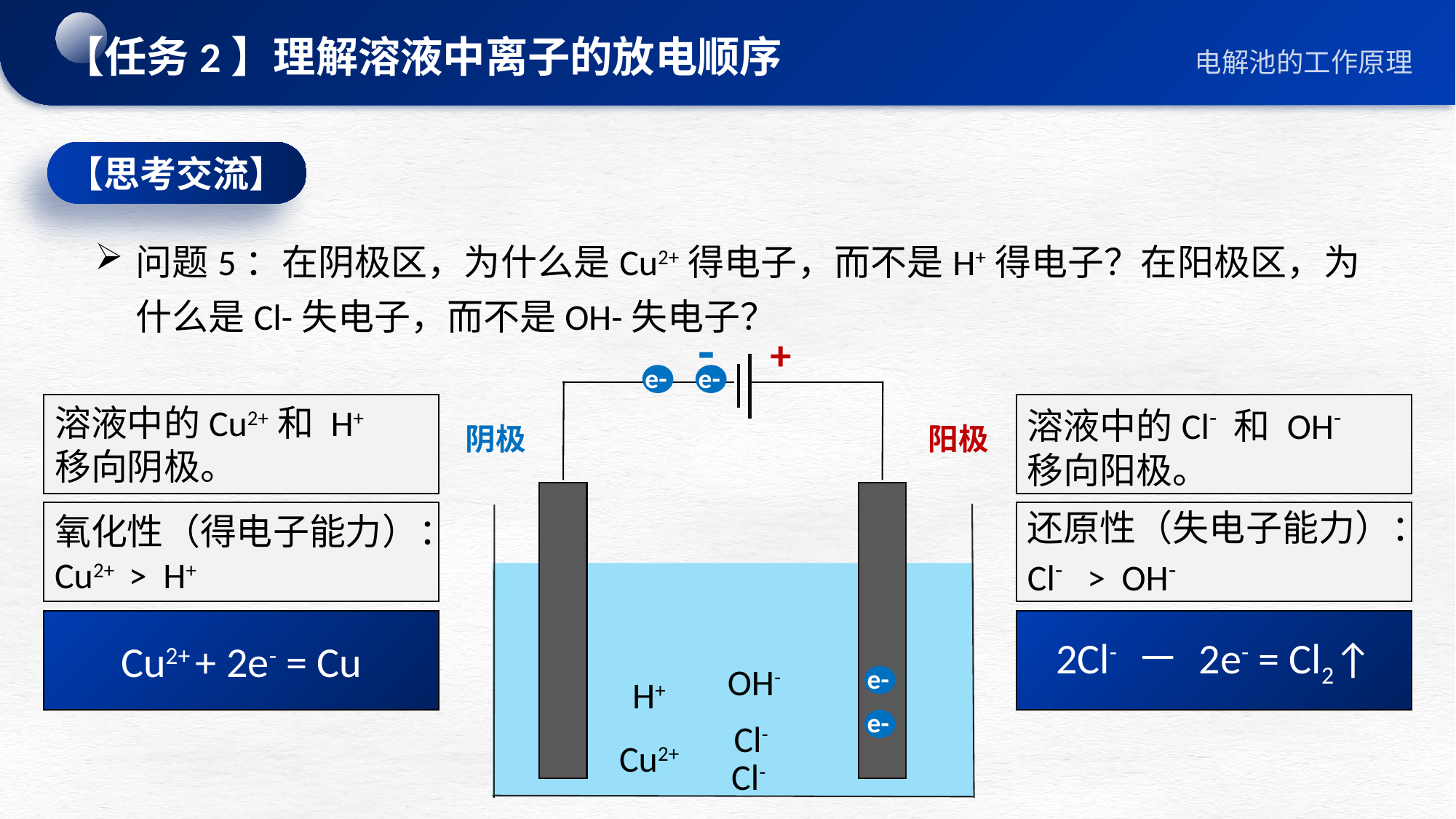

【任务2】理解溶液中离子的放电顺序
【思考交流】
问题5：在阴极区，为什么是Cu2+得电子，而不是H+得电子？在阳极区，为什么是Cl-失电子，而不是OH-失电子？
-
+
e-

e-

溶液中的Cu2+和 H+
移向阴极。
溶液中的Cl- 和 OH-
移向阳极。
阴极
阳极

氧化性（得电子能力）：Cu2+   >  H+
还原性（失电子能力）：Cl-   >  OH-

Cu2+ + 2e- = Cu
2Cl- － 2e- = Cl2↑
OH-
e-

H+
e-

Cl-
Cu2+
Cl-